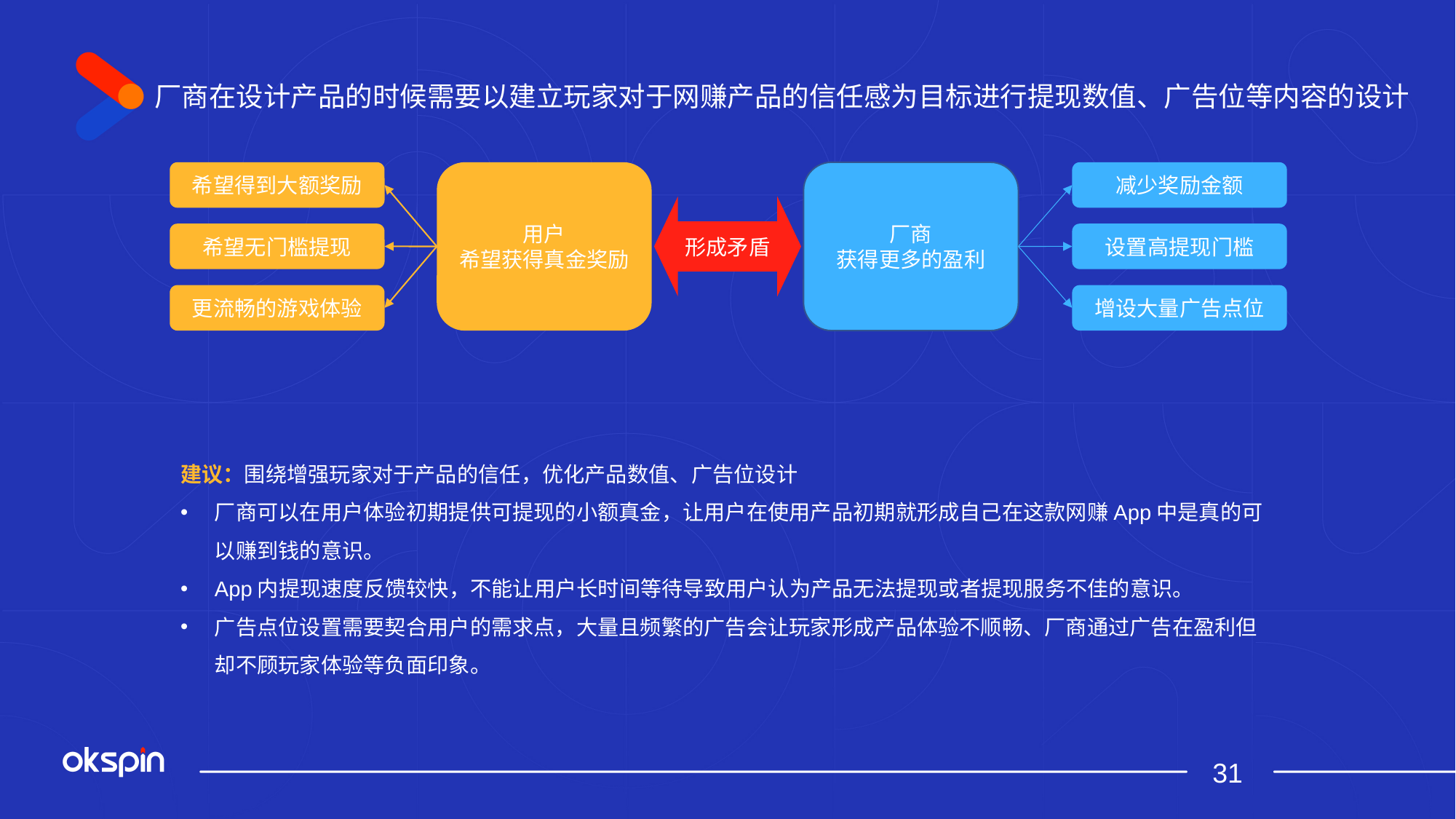

厂商在设计产品的时候需要以建立玩家对于网赚产品的信任感为目标进行提现数值、广告位等内容的设计
希望得到大额奖励
希望无门槛提现
更流畅的游戏体验
用户
希望获得真金奖励
厂商
获得更多的盈利
减少奖励金额
设置高提现门槛
增设大量广告点位
形成矛盾
建议：围绕增强玩家对于产品的信任，优化产品数值、广告位设计
厂商可以在用户体验初期提供可提现的小额真金，让用户在使用产品初期就形成自己在这款网赚App中是真的可以赚到钱的意识。
App内提现速度反馈较快，不能让用户长时间等待导致用户认为产品无法提现或者提现服务不佳的意识。
广告点位设置需要契合用户的需求点，大量且频繁的广告会让玩家形成产品体验不顺畅、厂商通过广告在盈利但却不顾玩家体验等负面印象。
31